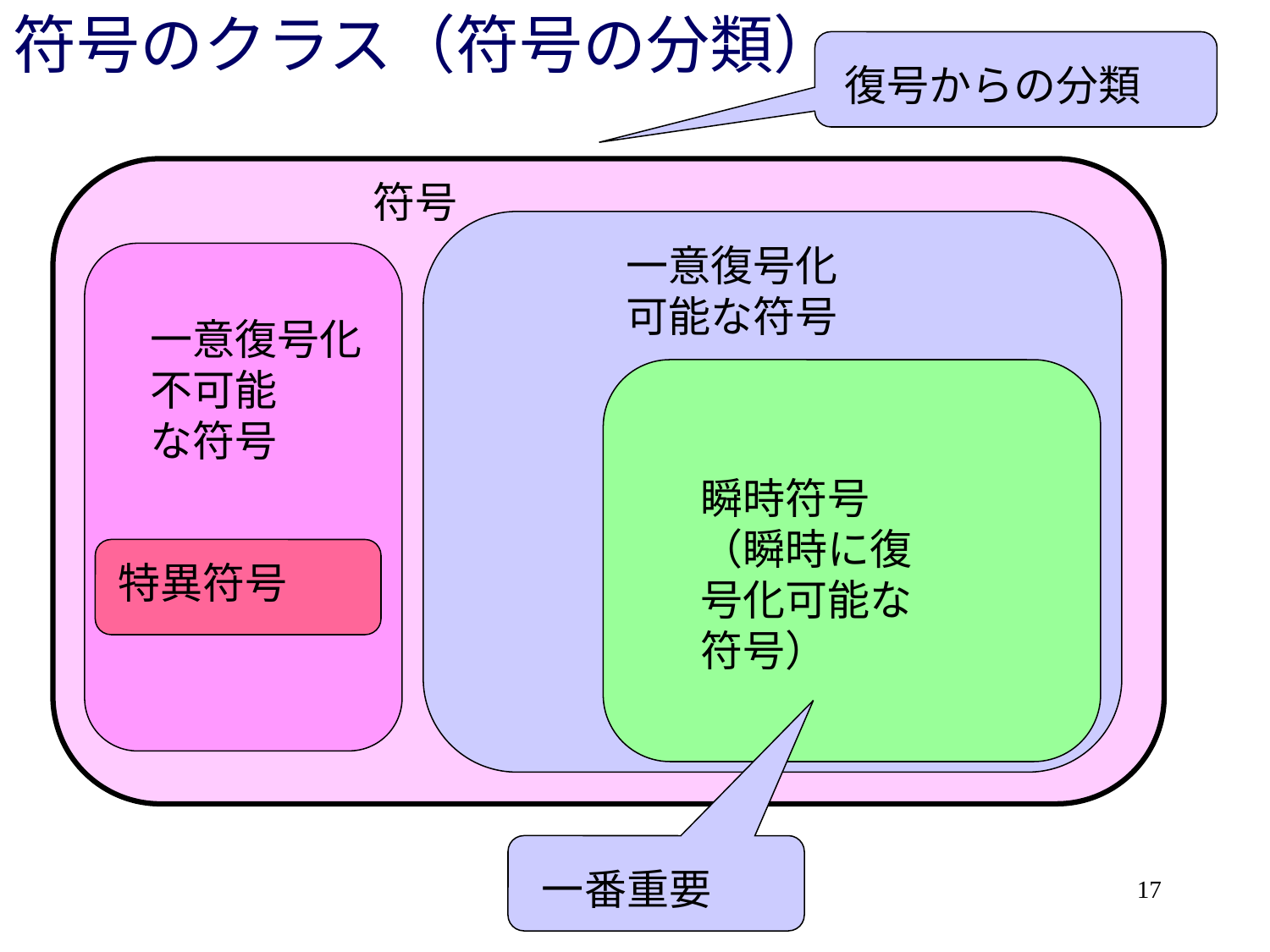

# 符号のクラス（符号の分類）

復号からの分類

符号

一意復号化可能な符号

一意復号化不可能
な符号

瞬時符号
（瞬時に復号化可能な符号）

特異符号

一番重要
17